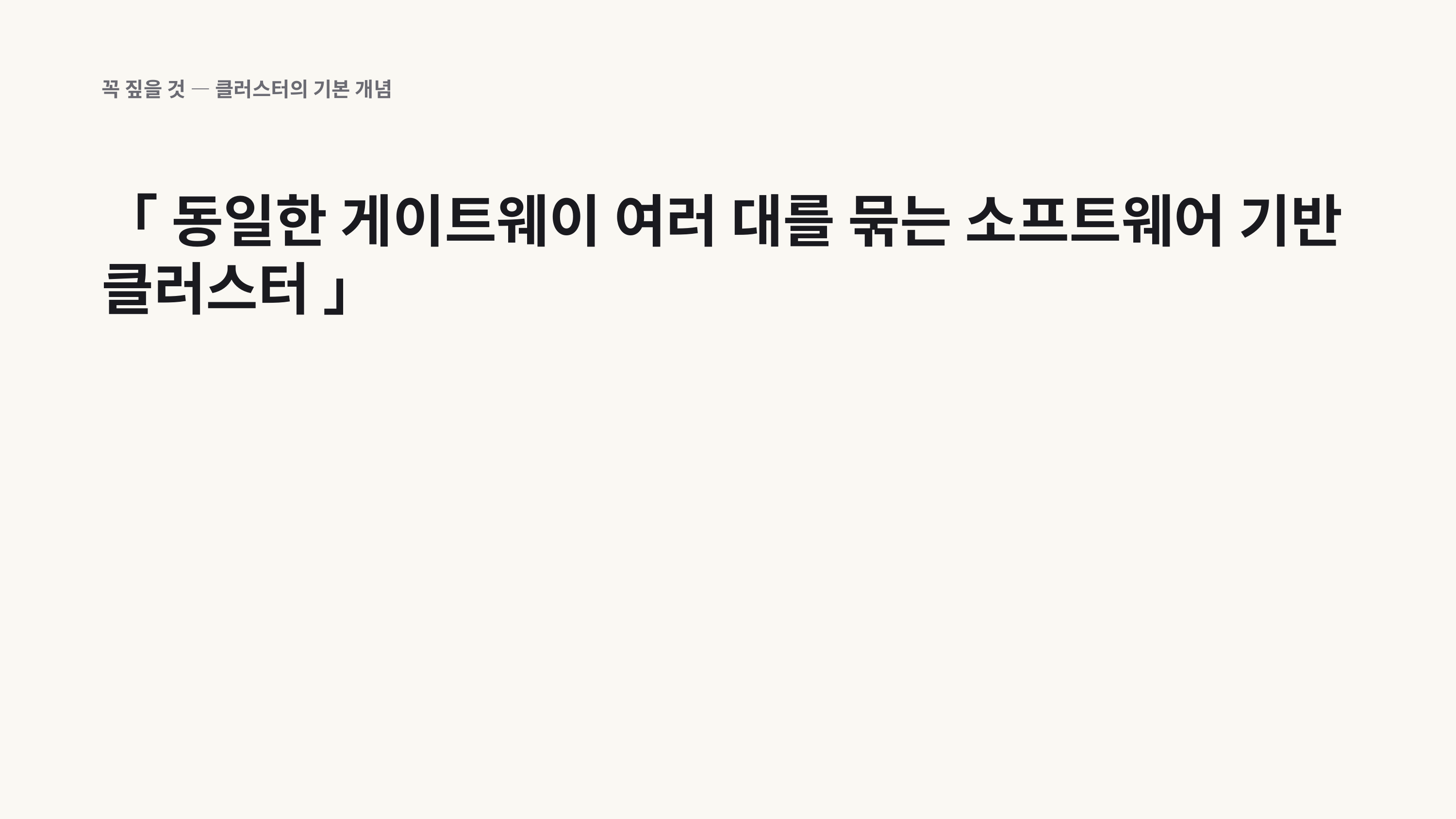

꼭 짚을 것 — 클러스터의 기본 개념
「 동일한 게이트웨이 여러 대를 묶는 소프트웨어 기반 클러스터 」